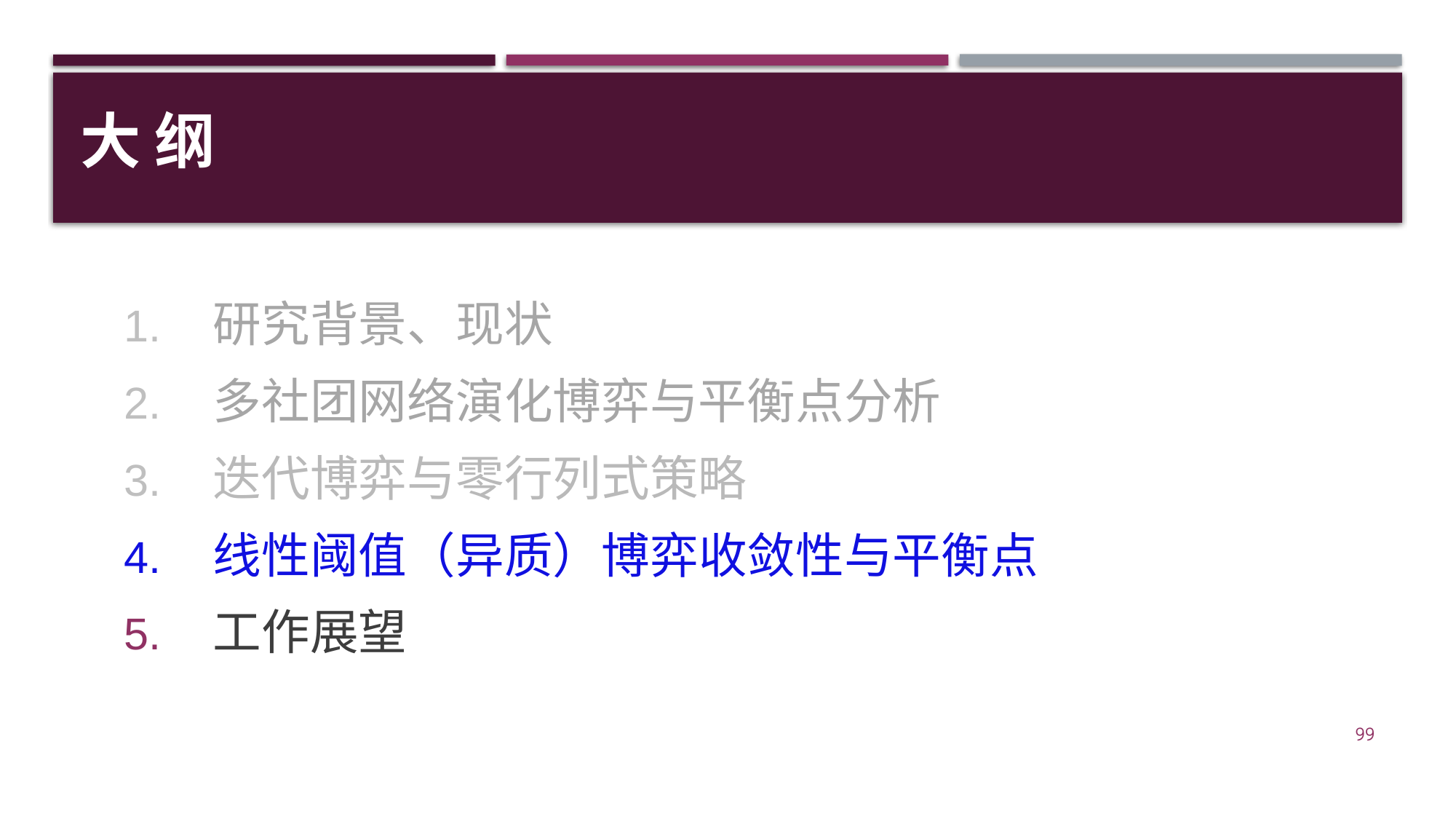

# 大 纲
研究背景、现状
多社团网络演化博弈与平衡点分析
迭代博弈与零行列式策略
线性阈值（异质）博弈收敛性与平衡点
工作展望
99